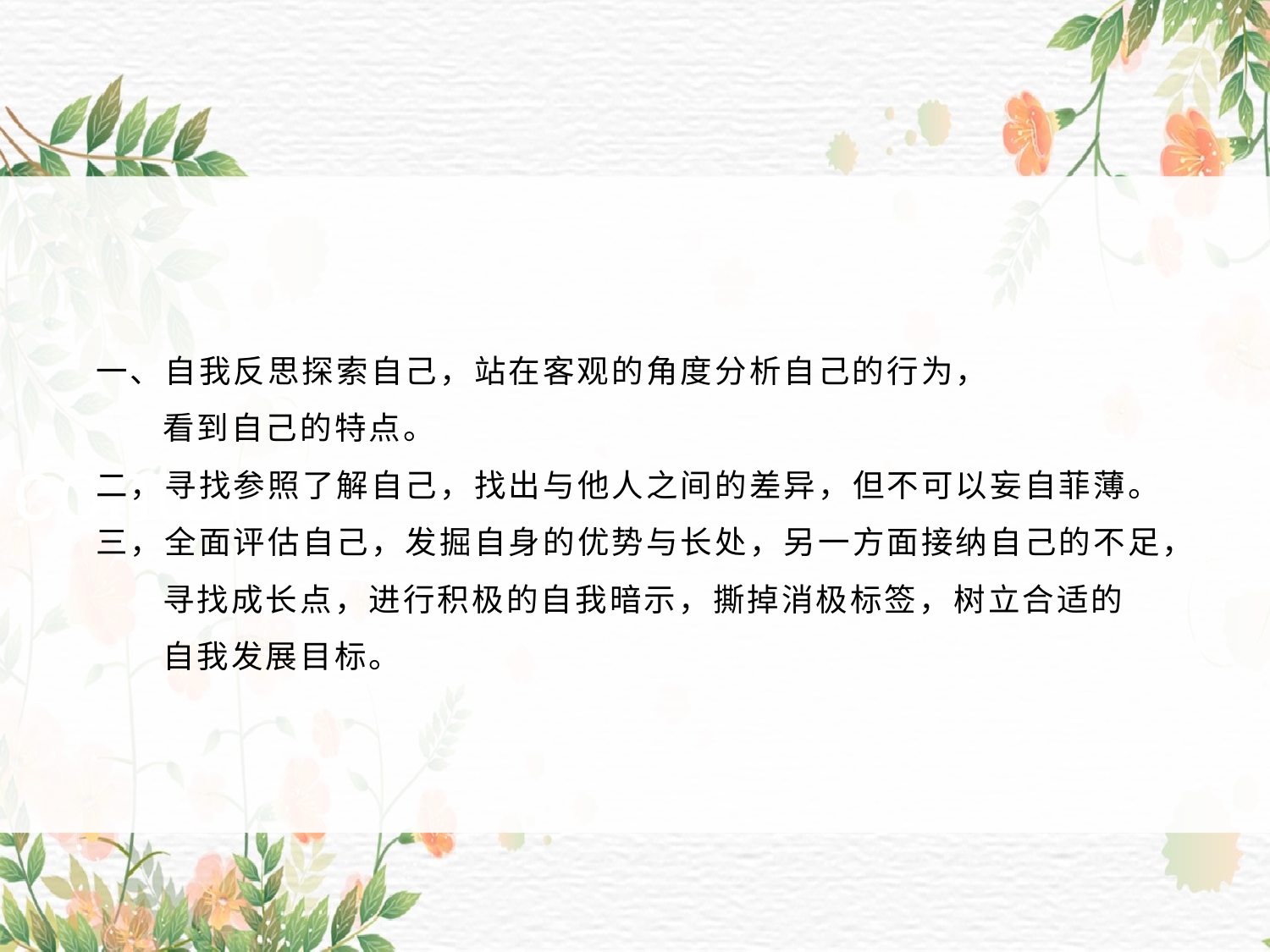

一、自我反思探索自己，站在客观的角度分析自己的行为，
      看到自己的特点。
二，寻找参照了解自己，找出与他人之间的差异，但不可以妄自菲薄。
三，全面评估自己，发掘自身的优势与长处，另一方面接纳自己的不足，
      寻找成长点，进行积极的自我暗示，撕掉消极标签，树立合适的
      自我发展目标。

contents